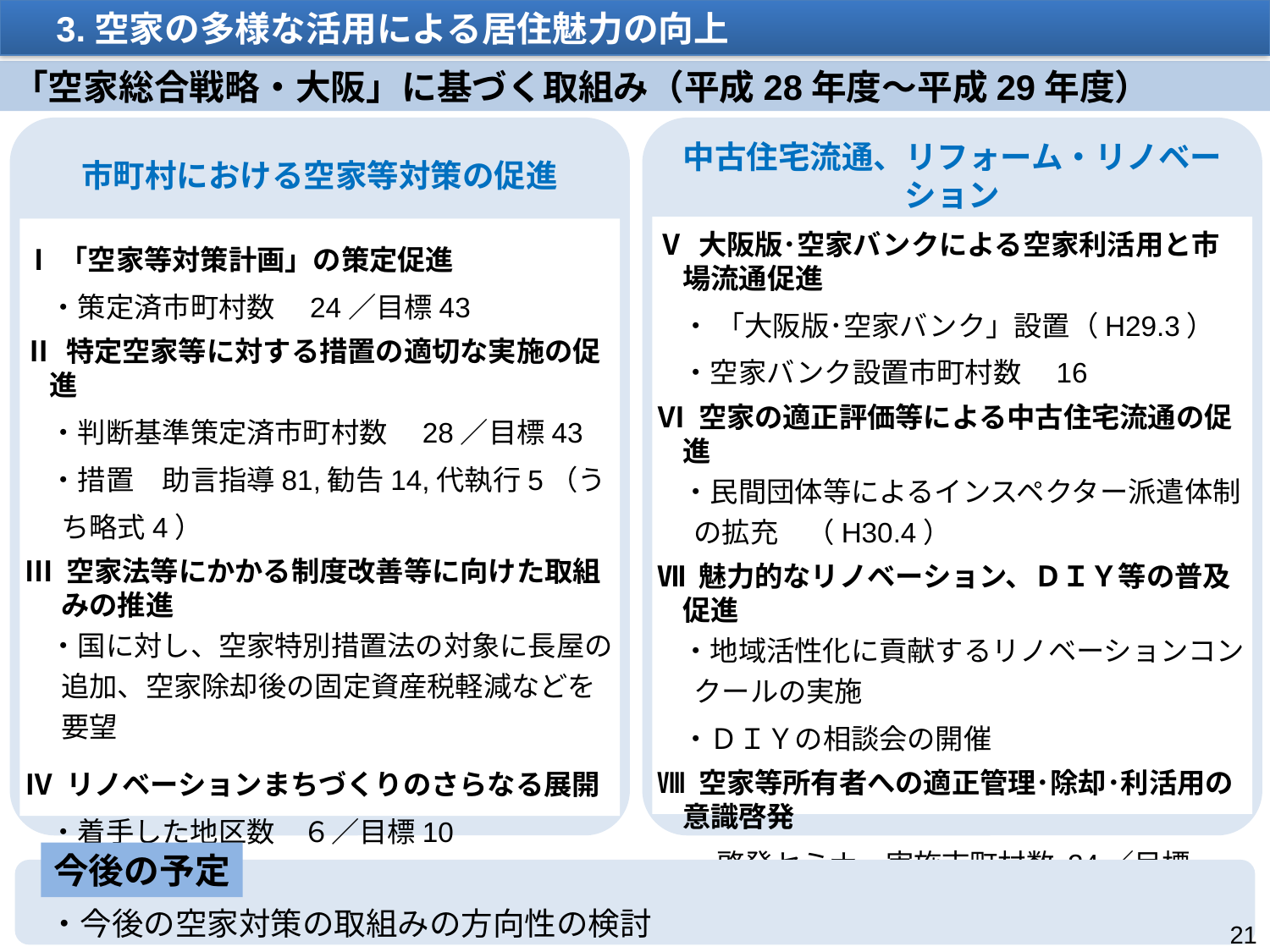

3.空家の多様な活用による居住魅力の向上
「空家総合戦略・大阪」に基づく取組み（平成28年度～平成29年度）
市町村における空家等対策の促進

中古住宅流通、リフォーム・リノベーション
　市場の環境整備・活性化
Ⅴ 大阪版･空家バンクによる空家利活用と市場流通促進
・ 「大阪版･空家バンク」設置（H29.3）
・空家バンク設置市町村数　16
Ⅵ 空家の適正評価等による中古住宅流通の促進
・民間団体等によるインスペクター派遣体制の拡充　（H30.4）
Ⅶ 魅力的なリノベーション、ＤＩＹ等の普及促進
・地域活性化に貢献するリノベーションコンクールの実施
・ＤＩＹの相談会の開催
Ⅷ 空家等所有者への適正管理･除却･利活用の意識啓発
・ 啓発セミナー実施市町村数 24／目標43

Ⅰ「空家等対策計画」の策定促進
・策定済市町村数　24／目標43
Ⅱ 特定空家等に対する措置の適切な実施の促進
・判断基準策定済市町村数　28／目標43
・措置　助言指導81,勧告14,代執行5（うち略式4）
Ⅲ 空家法等にかかる制度改善等に向けた取組みの推進
・国に対し、空家特別措置法の対象に長屋の追加、空家除却後の固定資産税軽減などを要望
Ⅳ リノベーションまちづくりのさらなる展開
・着手した地区数　６／目標10

今後の予定

・今後の空家対策の取組みの方向性の検討

21